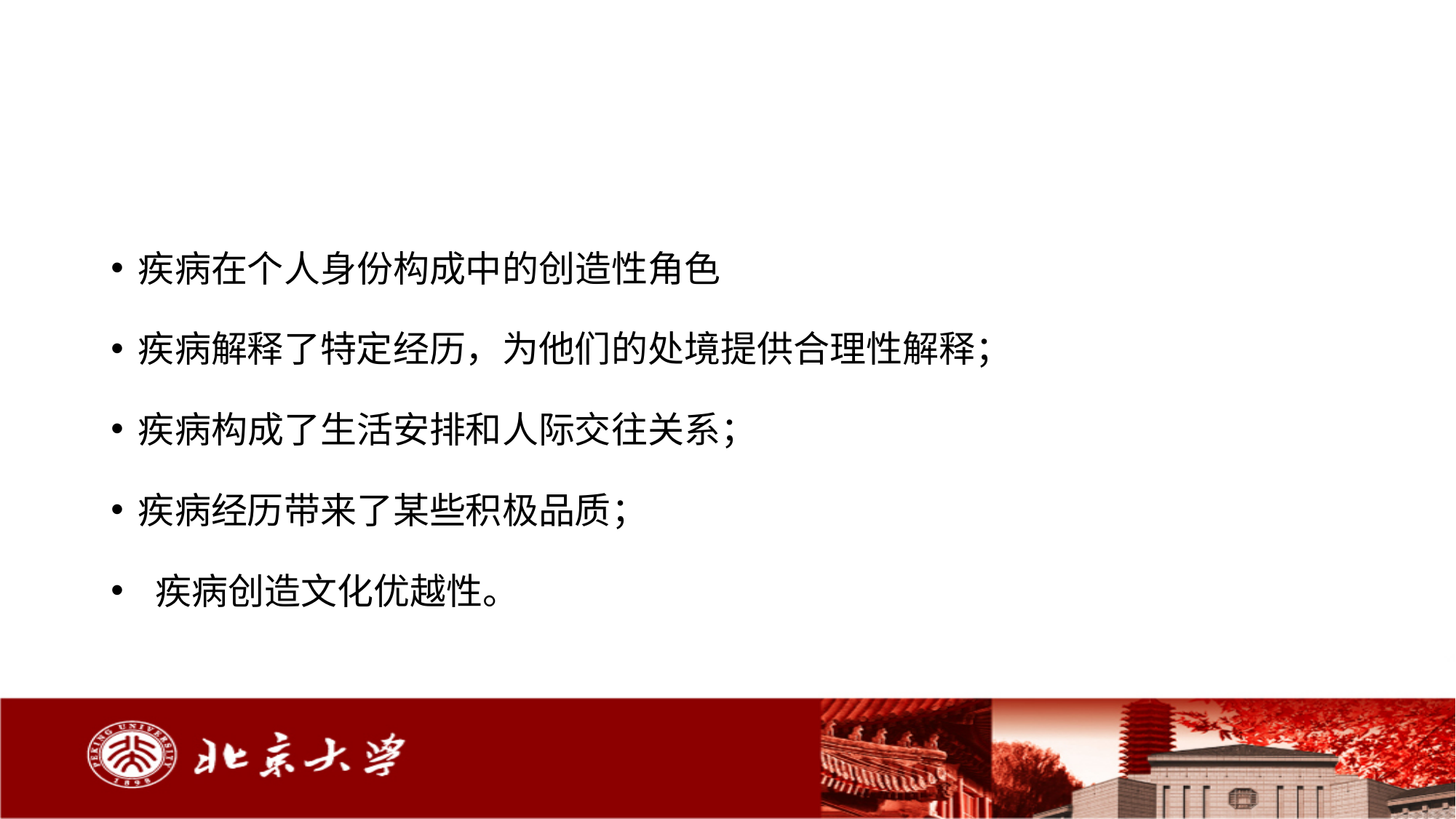

#
疾病在个人身份构成中的创造性角色
疾病解释了特定经历，为他们的处境提供合理性解释；
疾病构成了生活安排和人际交往关系；
疾病经历带来了某些积极品质；
 疾病创造文化优越性。